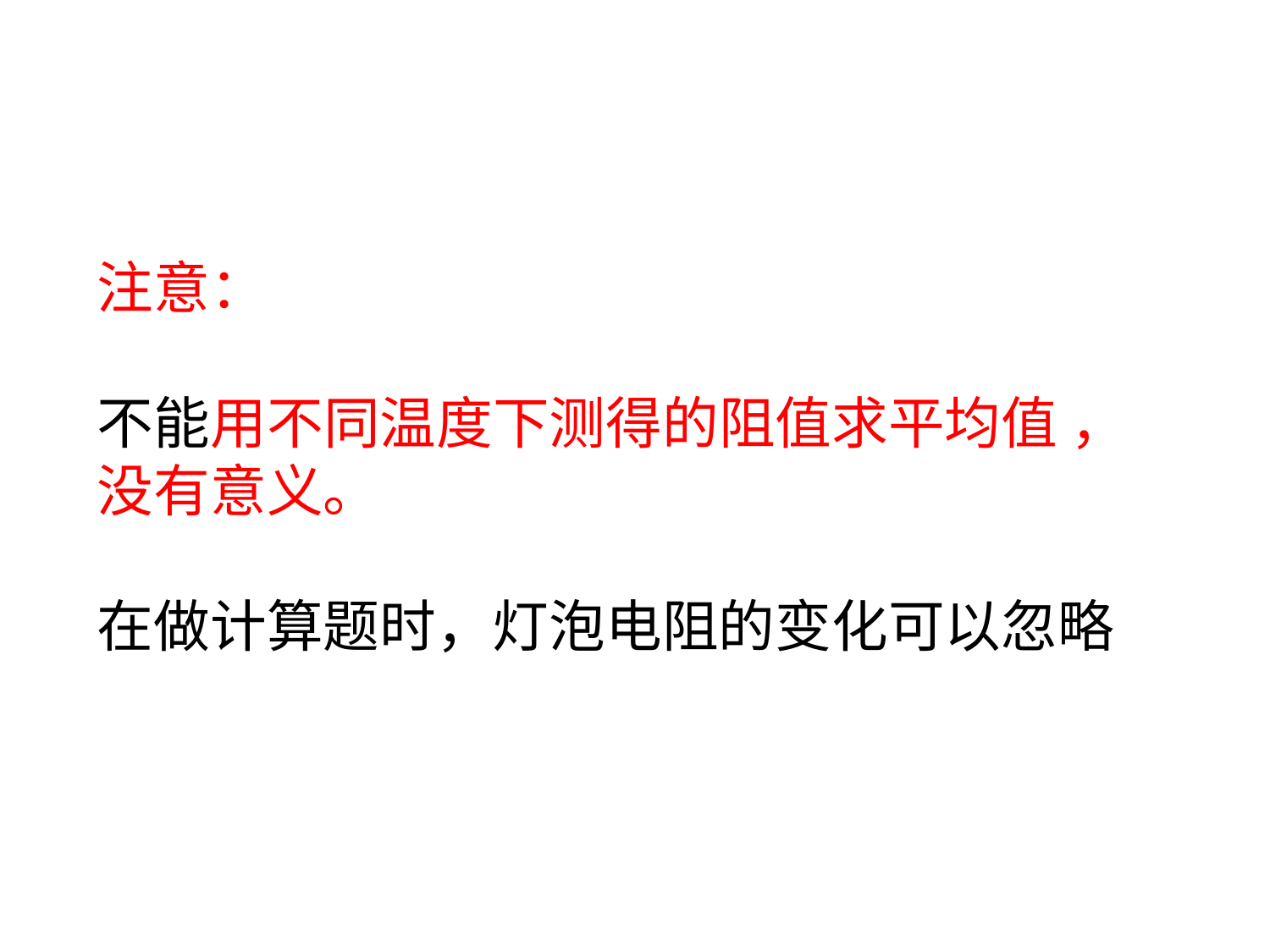

注意：

不能用不同温度下测得的阻值求平均值 ，没有意义。

在做计算题时，灯泡电阻的变化可以忽略